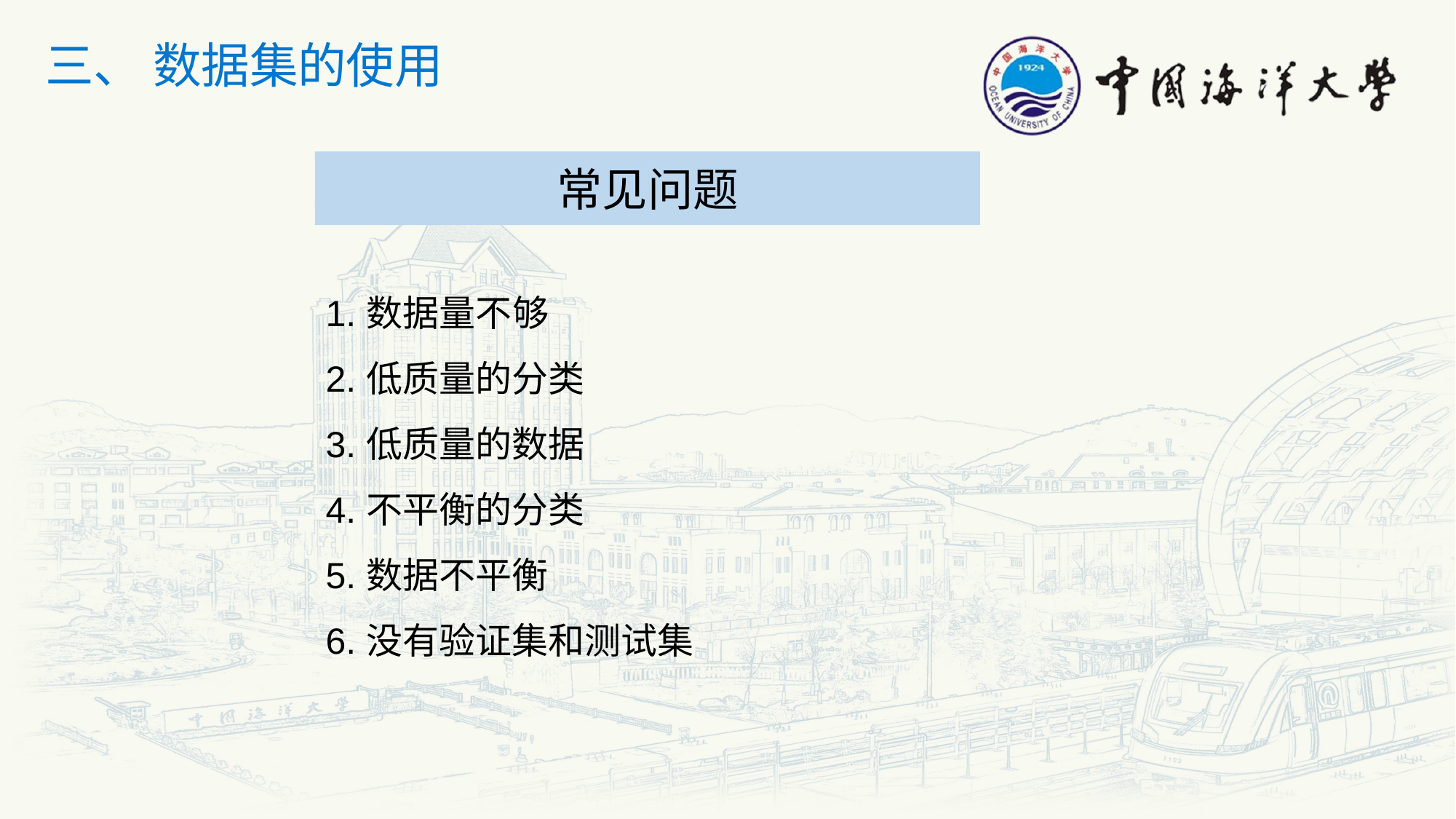

三、 数据集的使用
常见问题
数据量不够
低质量的分类
低质量的数据
不平衡的分类
数据不平衡
没有验证集和测试集